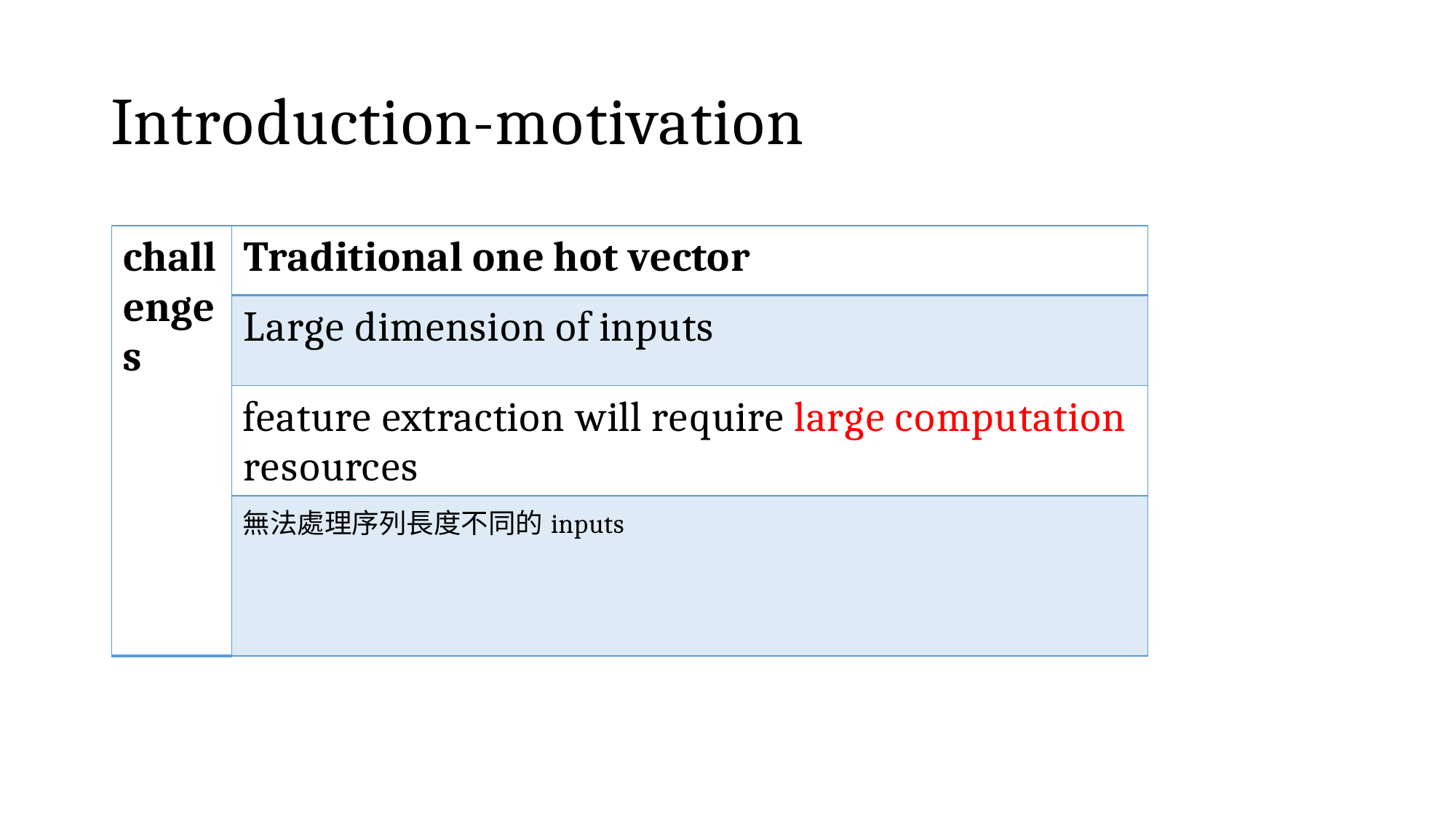

# Introduction-motivation
| challenges | Traditional one hot vector |
| --- | --- |
|  | Large dimension of inputs |
|  | feature extraction will require large computation resources |
|  | 無法處理序列長度不同的inputs |